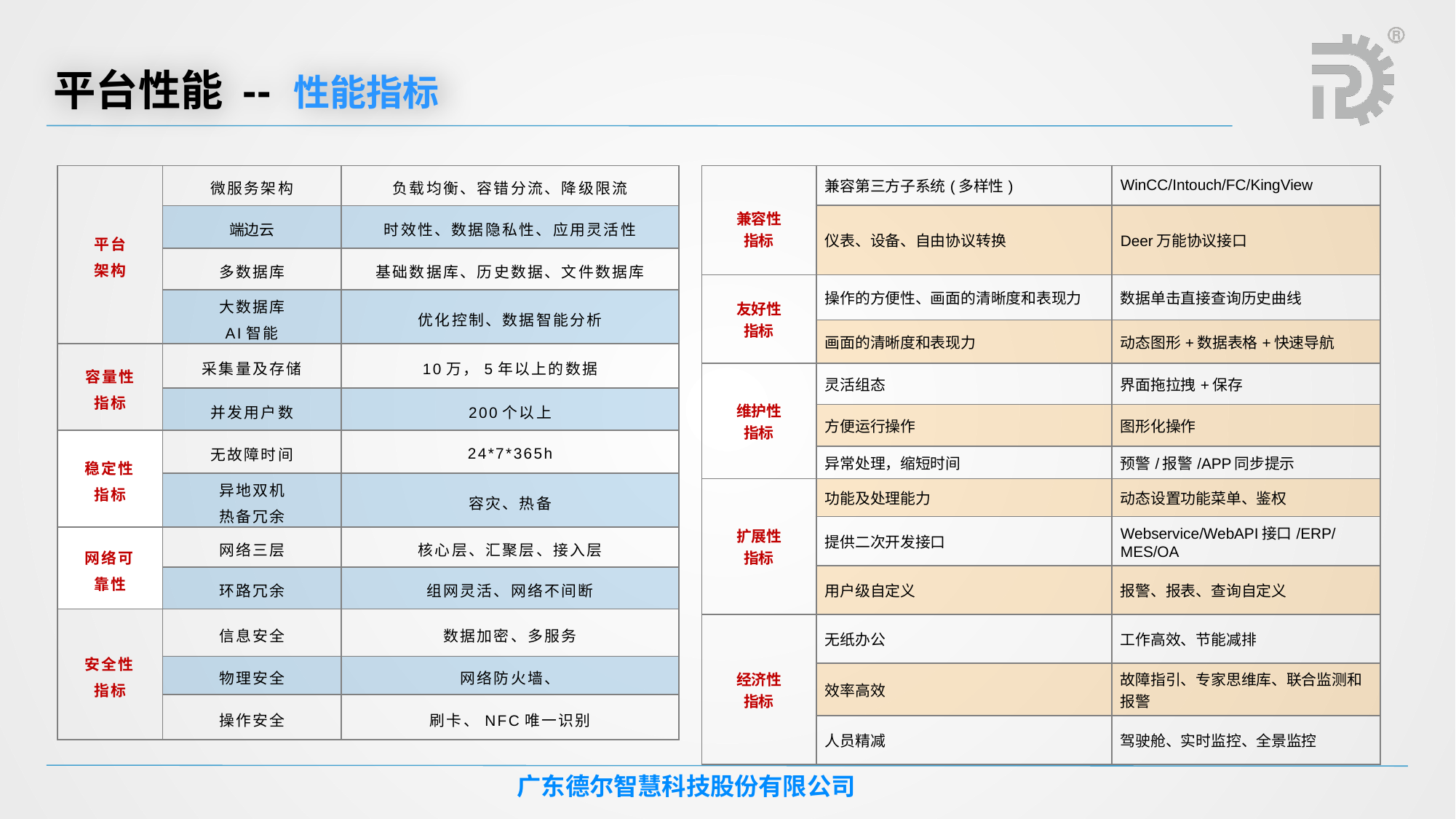

平台性能 -- 性能指标
| 平台 架构 | 微服务架构 | 负载均衡、容错分流、降级限流 |
| --- | --- | --- |
|  | 端边云 | 时效性、数据隐私性、应用灵活性 |
|  | 多数据库 | 基础数据库、历史数据、文件数据库 |
|  | 大数据库 AI智能 | 优化控制、数据智能分析 |
| 容量性 指标 | 采集量及存储 | 10万，5年以上的数据 |
|  | 并发用户数 | 200个以上 |
| 稳定性指标 | 无故障时间 | 24\*7\*365h |
|  | 异地双机 热备冗余 | 容灾、热备 |
| 网络可靠性 | 网络三层 | 核心层、汇聚层、接入层 |
|  | 环路冗余 | 组网灵活、网络不间断 |
| 安全性指标 | 信息安全 | 数据加密、多服务 |
|  | 物理安全 | 网络防火墙、 |
|  | 操作安全 | 刷卡、NFC唯一识别 |
| 兼容性 指标 | 兼容第三方子系统(多样性) | WinCC/Intouch/FC/KingView |
| --- | --- | --- |
|  | 仪表、设备、自由协议转换 | Deer万能协议接口 |
| 友好性 指标 | 操作的方便性、画面的清晰度和表现力 | 数据单击直接查询历史曲线 |
|  | 画面的清晰度和表现力 | 动态图形+数据表格+快速导航 |
| 维护性 指标 | 灵活组态 | 界面拖拉拽+保存 |
|  | 方便运行操作 | 图形化操作 |
|  | 异常处理，缩短时间 | 预警/报警/APP同步提示 |
| 扩展性 指标 | 功能及处理能力 | 动态设置功能菜单、鉴权 |
|  | 提供二次开发接口 | Webservice/WebAPI接口/ERP/MES/OA |
|  | 用户级自定义 | 报警、报表、查询自定义 |
| 经济性 指标 | 无纸办公 | 工作高效、节能减排 |
|  | 效率高效 | 故障指引、专家思维库、联合监测和报警 |
|  | 人员精减 | 驾驶舱、实时监控、全景监控 |